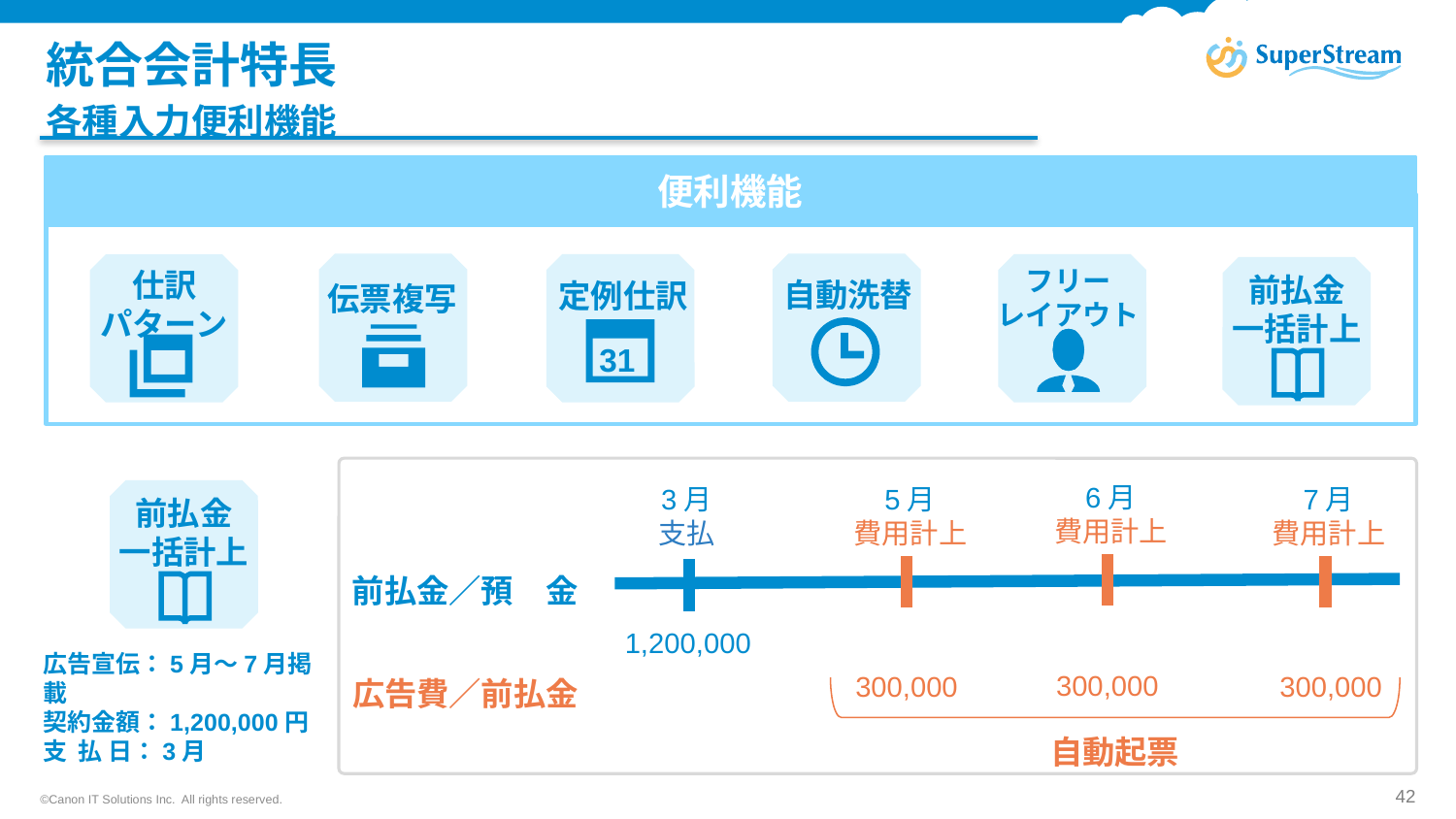

# 統合会計特長
各種入力便利機能
便利機能

伝票複写

自動洗替

フリー
レイアウト

定例仕訳

31

仕訳
パターン

前払金
一括計上

6月
費用計上
3月
支払
5月
費用計上
7月
費用計上

前払金
一括計上

前払金／預　金
1,200,000
300,000
300,000
300,000
広告宣伝：5月～7月掲載
契約金額：1,200,000円
支  払 日：3月
広告費／前払金
自動起票
©Canon IT Solutions Inc.  All rights reserved.
42